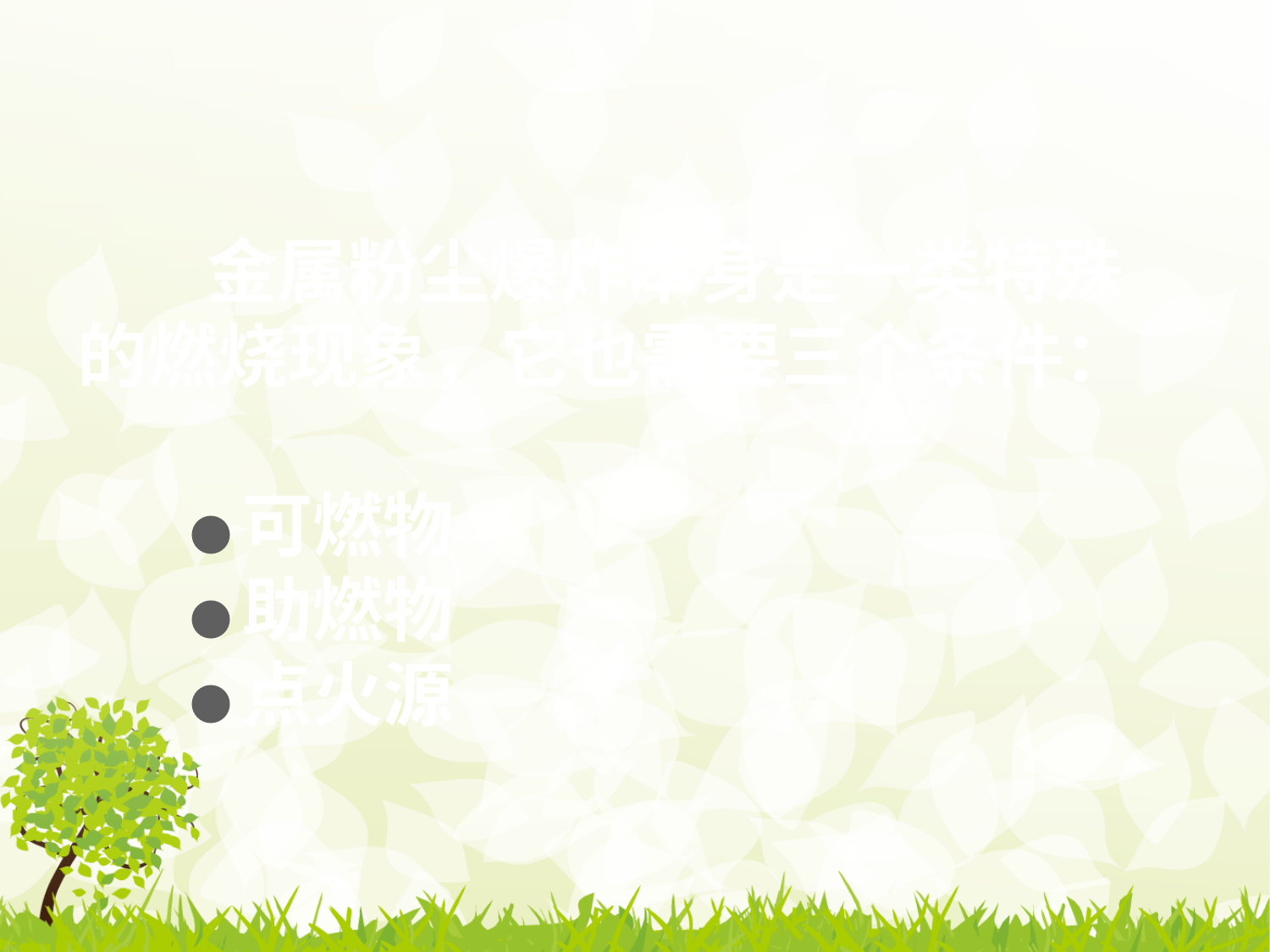

金属粉尘爆炸本身是一类特殊的燃烧现象，它也需要三个条件：

       ●可燃物
       ●助燃物
       ●点火源